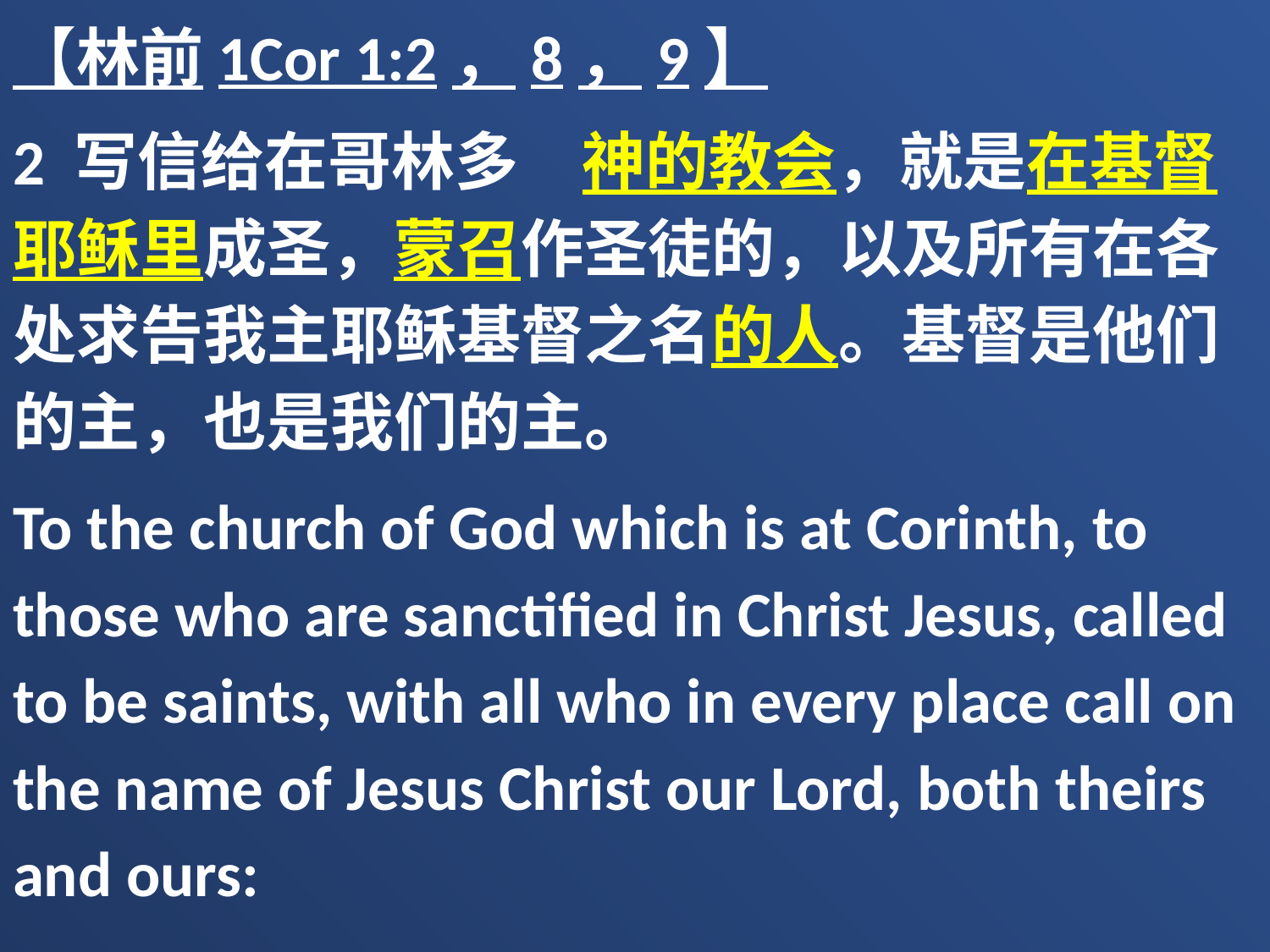

【林前1Cor 1:2，8，9】
2 写信给在哥林多　神的教会，就是在基督耶稣里成圣，蒙召作圣徒的，以及所有在各处求告我主耶稣基督之名的人。基督是他们的主，也是我们的主。
To the church of God which is at Corinth, to those who are sanctified in Christ Jesus, called to be saints, with all who in every place call on the name of Jesus Christ our Lord, both theirs and ours: